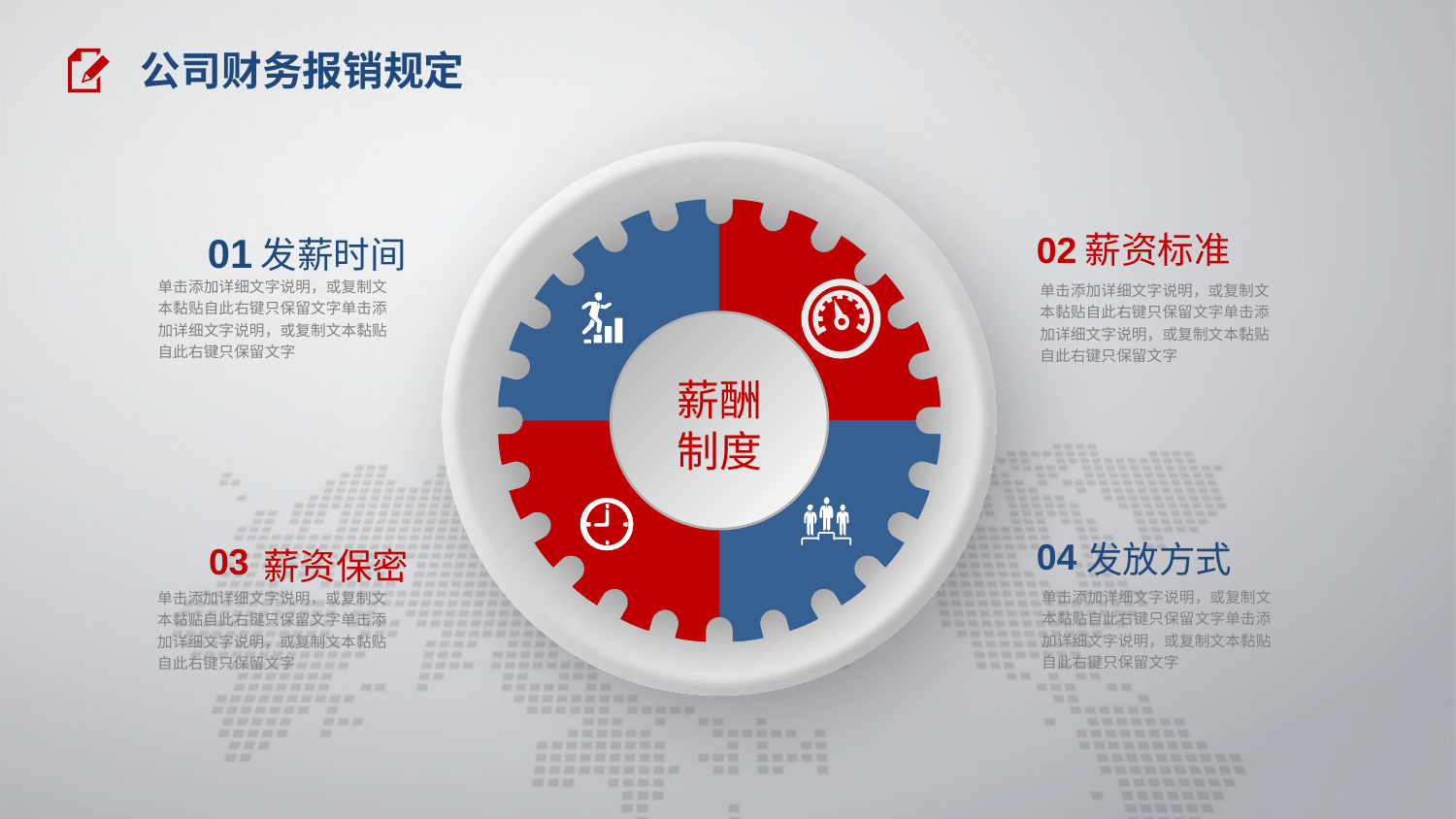

公司财务报销规定

01
发薪时间
单击添加详细文字说明，或复制文本黏贴自此右键只保留文字单击添加详细文字说明，或复制文本黏贴自此右键只保留文字

02
薪资标准
单击添加详细文字说明，或复制文本黏贴自此右键只保留文字单击添加详细文字说明，或复制文本黏贴自此右键只保留文字

薪酬制度
04
发放方式
单击添加详细文字说明，或复制文本黏贴自此右键只保留文字单击添加详细文字说明，或复制文本黏贴自此右键只保留文字
03
薪资保密
单击添加详细文字说明，或复制文本黏贴自此右键只保留文字单击添加详细文字说明，或复制文本黏贴自此右键只保留文字